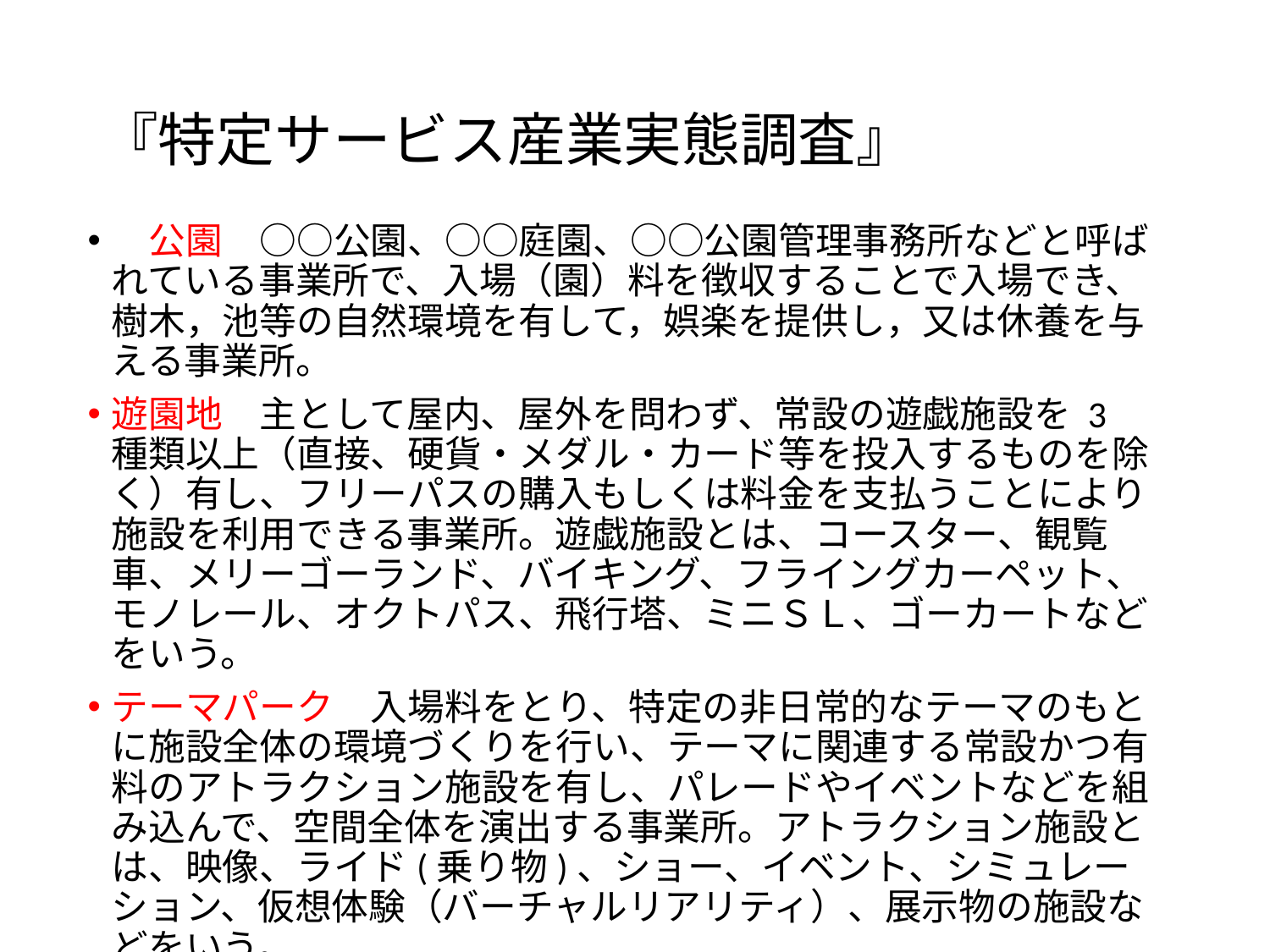

# 『特定サービス産業実態調査』
　公園　○○公園、○○庭園、○○公園管理事務所などと呼ばれている事業所で、入場（園）料を徴収することで入場でき、樹木，池等の自然環境を有して，娯楽を提供し，又は休養を与える事業所。
遊園地　主として屋内、屋外を問わず、常設の遊戯施設を 3 種類以上（直接、硬貨・メダル・カード等を投入するものを除く）有し、フリーパスの購入もしくは料金を支払うことにより施設を利用できる事業所。遊戯施設とは、コースター、観覧車、メリーゴーランド、バイキング、フライングカーペット、モノレール、オクトパス、飛行塔、ミニＳＬ、ゴーカートなどをいう。
テーマパーク　入場料をとり、特定の非日常的なテーマのもとに施設全体の環境づくりを行い、テーマに関連する常設かつ有料のアトラクション施設を有し、パレードやイベントなどを組み込んで、空間全体を演出する事業所。アトラクション施設とは、映像、ライド(乗り物)、ショー、イベント、シミュレーション、仮想体験（バーチャルリアリティ）、展示物の施設などをいう。